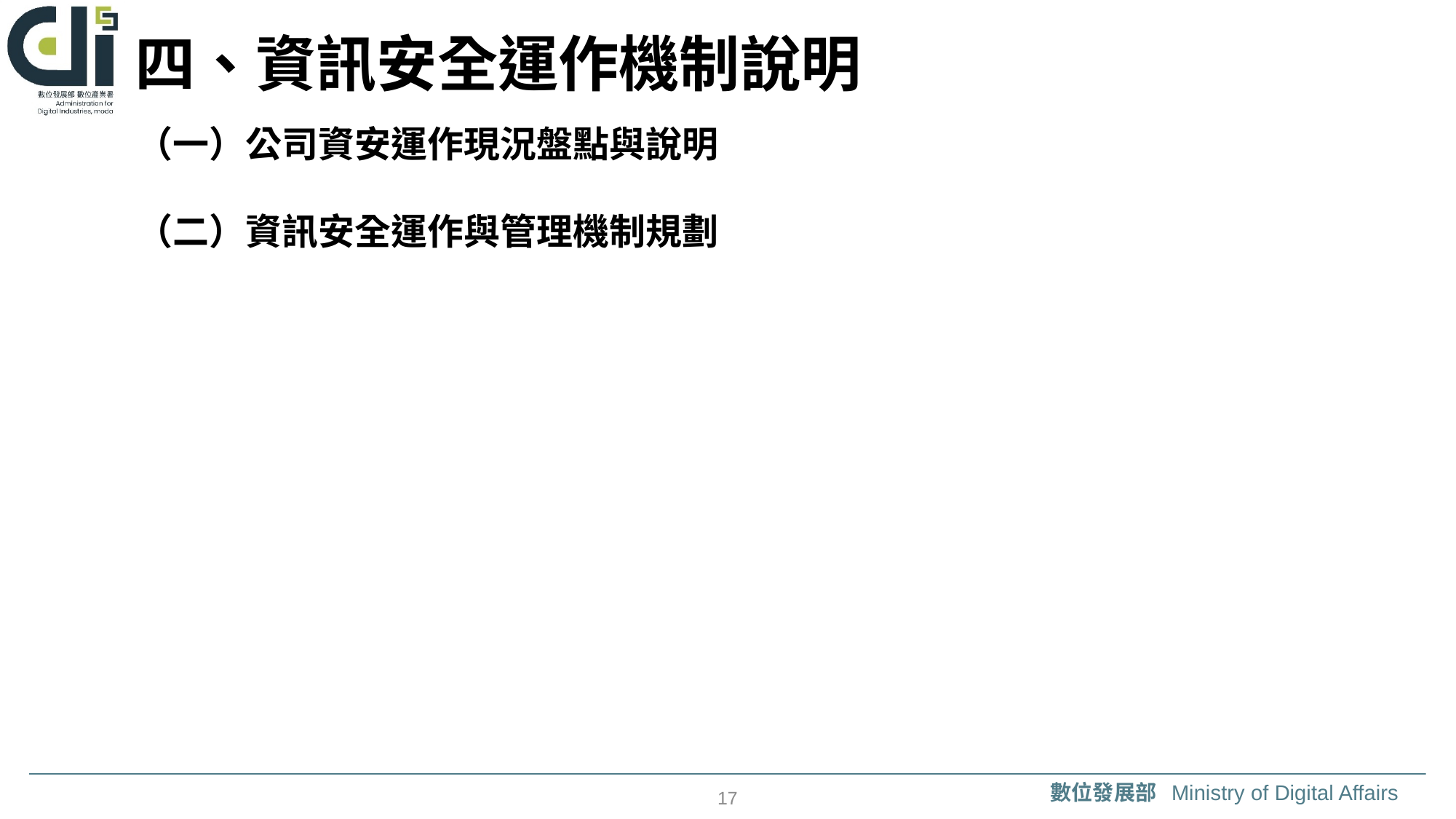

# 四、資訊安全運作機制說明
（一）公司資安運作現況盤點與說明

（二）資訊安全運作與管理機制規劃
17